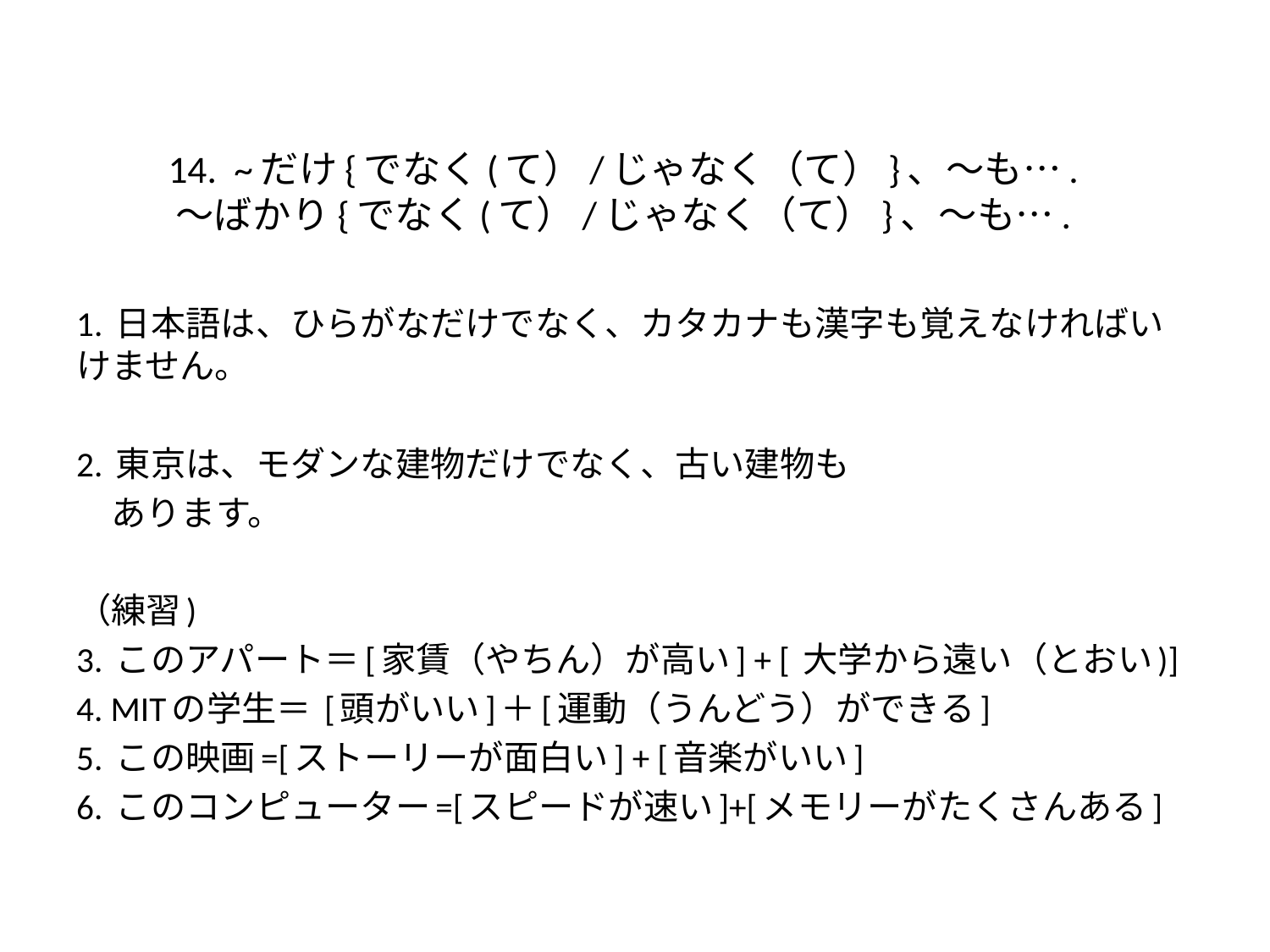

# 14.  ~だけ{でなく(て）/じゃなく（て）}、〜も…. 〜ばかり{でなく(て）/じゃなく（て）}、〜も….
1. 日本語は、ひらがなだけでなく、カタカナも漢字も覚えなければいけません。

2. 東京は、モダンな建物だけでなく、古い建物も
　あります。

（練習)
3. このアパート＝[家賃（やちん）が高い] + [ 大学から遠い（とおい)]
4. MITの学生＝ [頭がいい]＋[運動（うんどう）ができる]
5. この映画=[ストーリーが面白い] + [音楽がいい]
6. このコンピューター=[スピードが速い]+[メモリーがたくさんある]